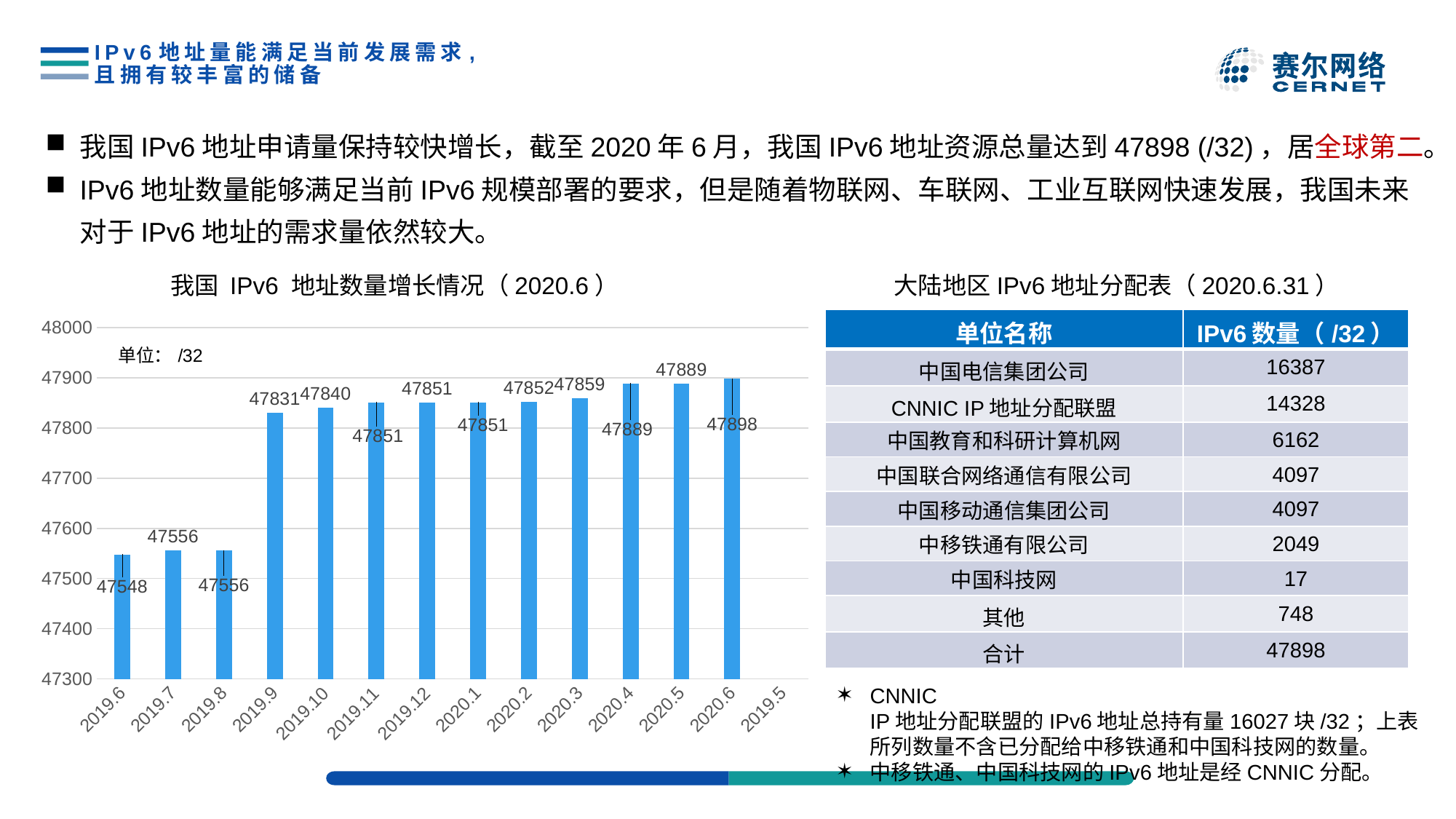

# IPv6地址量能满足当前发展需求,且拥有较丰富的储备
我国IPv6地址申请量保持较快增长，截至2020年6月，我国IPv6地址资源总量达到47898 (/32)，居全球第二。
IPv6地址数量能够满足当前IPv6规模部署的要求，但是随着物联网、车联网、工业互联网快速发展，我国未来对于IPv6地址的需求量依然较大。
我国 IPv6 地址数量增长情况（2020.6）
大陆地区IPv6地址分配表（2020.6.31）

[unsupported chart]

| 单位名称 | IPv6数量（/32） |
| --- | --- |
| 中国电信集团公司 | 16387 |
| CNNIC IP地址分配联盟 | 14328 |
| 中国教育和科研计算机网 | 6162 |
| 中国联合网络通信有限公司 | 4097 |
| 中国移动通信集团公司 | 4097 |
| 中移铁通有限公司 | 2049 |
| 中国科技网 | 17 |
| 其他 | 748 |
| 合计 | 47898 |
CNNIC IP地址分配联盟的IPv6地址总持有量16027块/32；上表所列数量不含已分配给中移铁通和中国科技网的数量。
中移铁通、中国科技网的IPv6地址是经CNNIC分配。